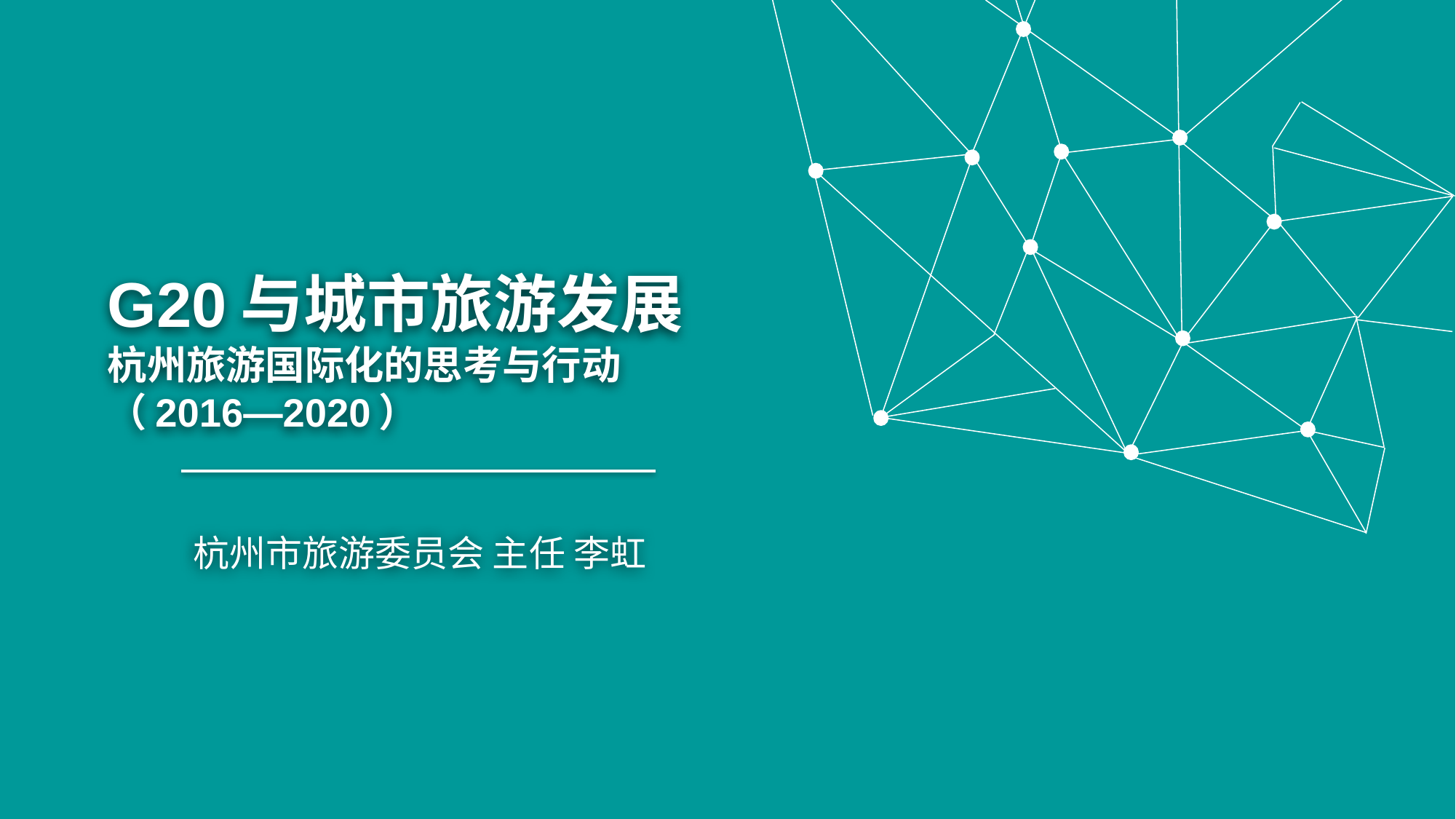

G20与城市旅游发展
杭州旅游国际化的思考与行动（2016—2020）
杭州市旅游委员会 主任 李虹